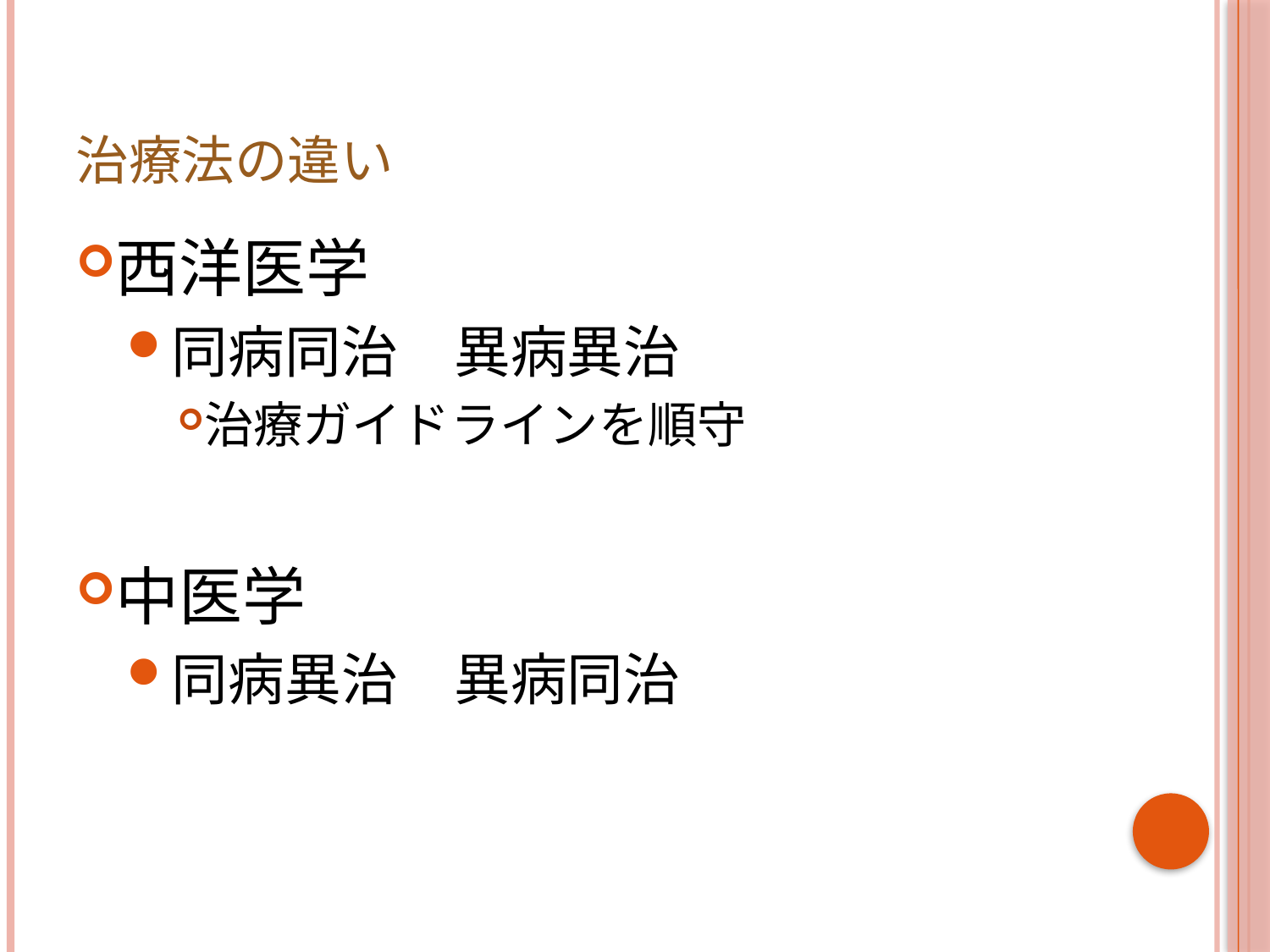

# 治療法の違い
西洋医学
同病同治　異病異治
治療ガイドラインを順守

中医学
同病異治　異病同治